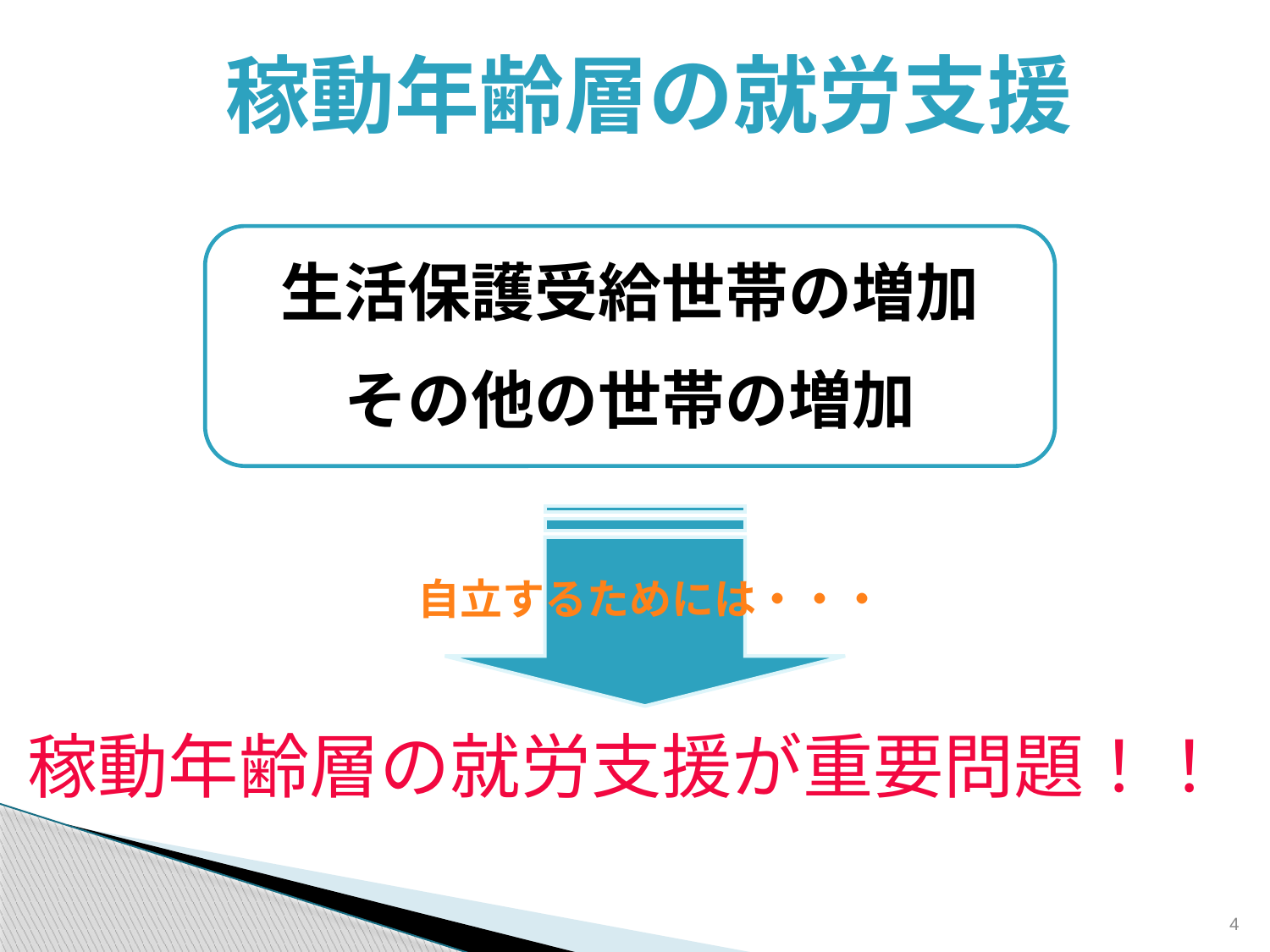

稼動年齢層の就労支援

生活保護受給世帯の増加
その他の世帯の増加

自立するためには・・・
稼動年齢層の就労支援が重要問題！！
4